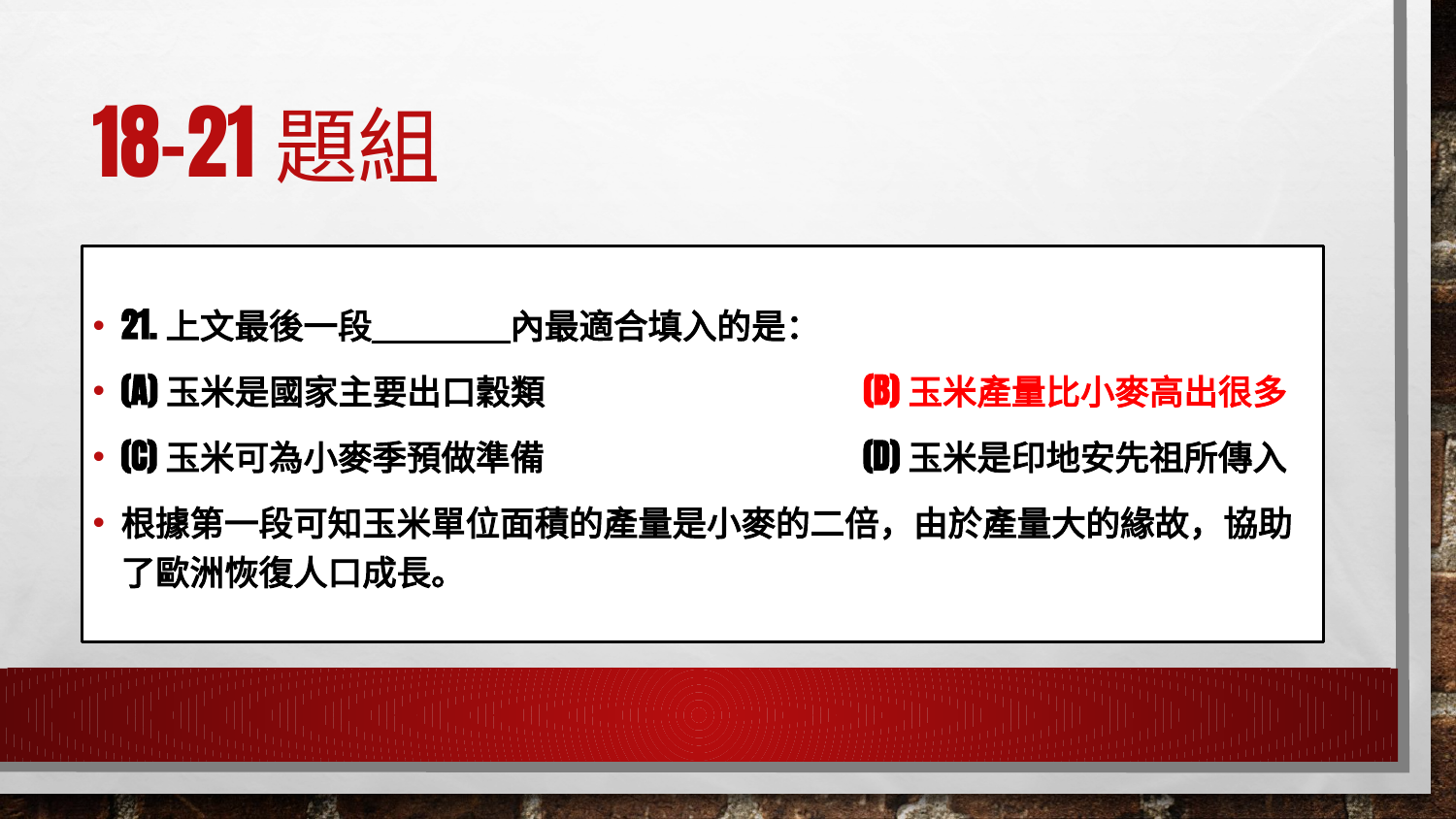

# 18-21題組
21.上文最後一段＿＿＿＿內最適合填入的是：
(A)玉米是國家主要出口穀類　　　　　　　　　(B)玉米產量比小麥高出很多
(C)玉米可為小麥季預做準備　　　　　　　　　(D)玉米是印地安先祖所傳入
根據第一段可知玉米單位面積的產量是小麥的二倍，由於產量大的緣故，協助了歐洲恢復人口成長。